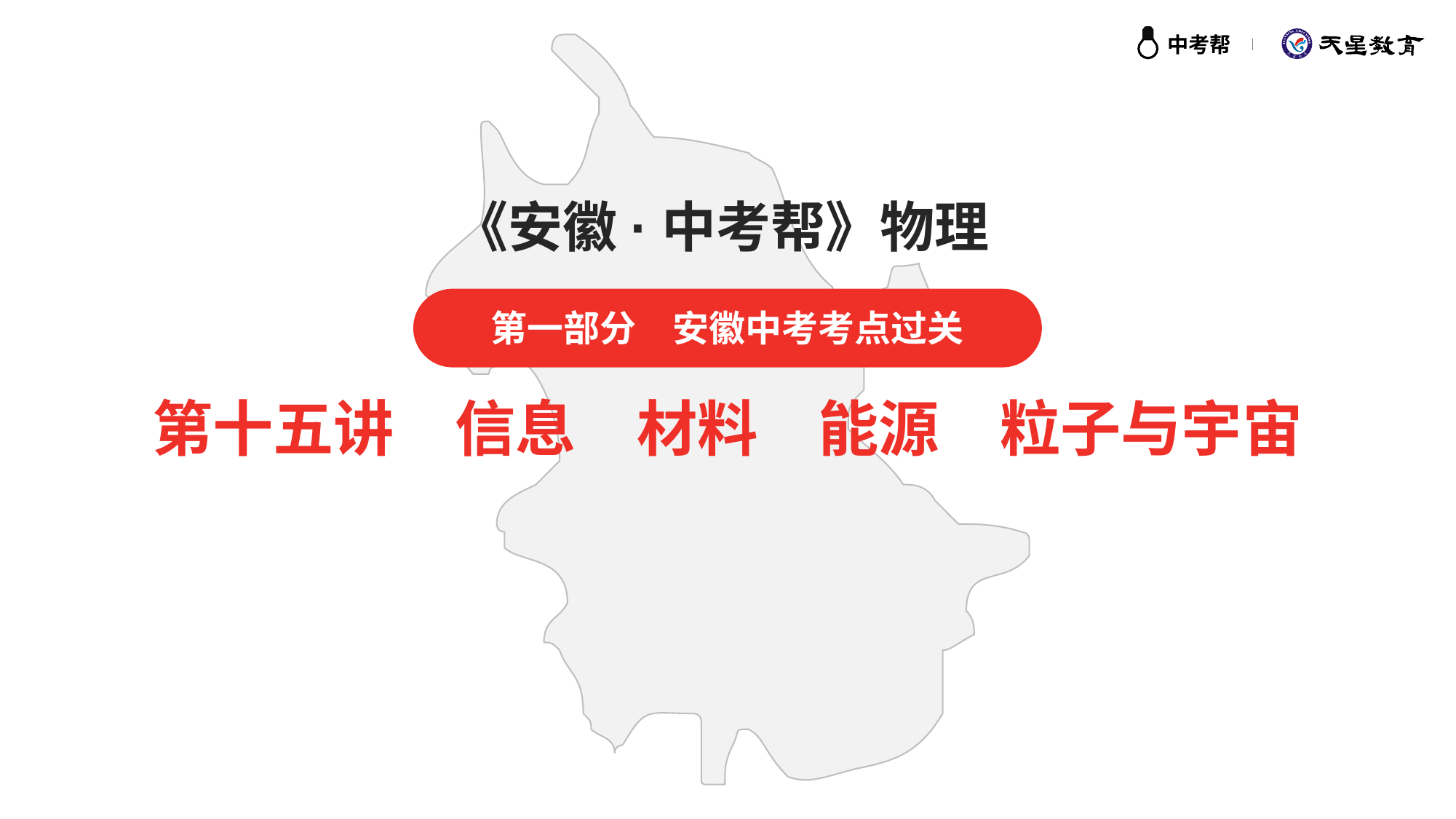

《安徽·中考帮》物理
第一部分　安徽中考考点过关
第十五讲　信息　材料　能源　粒子与宇宙